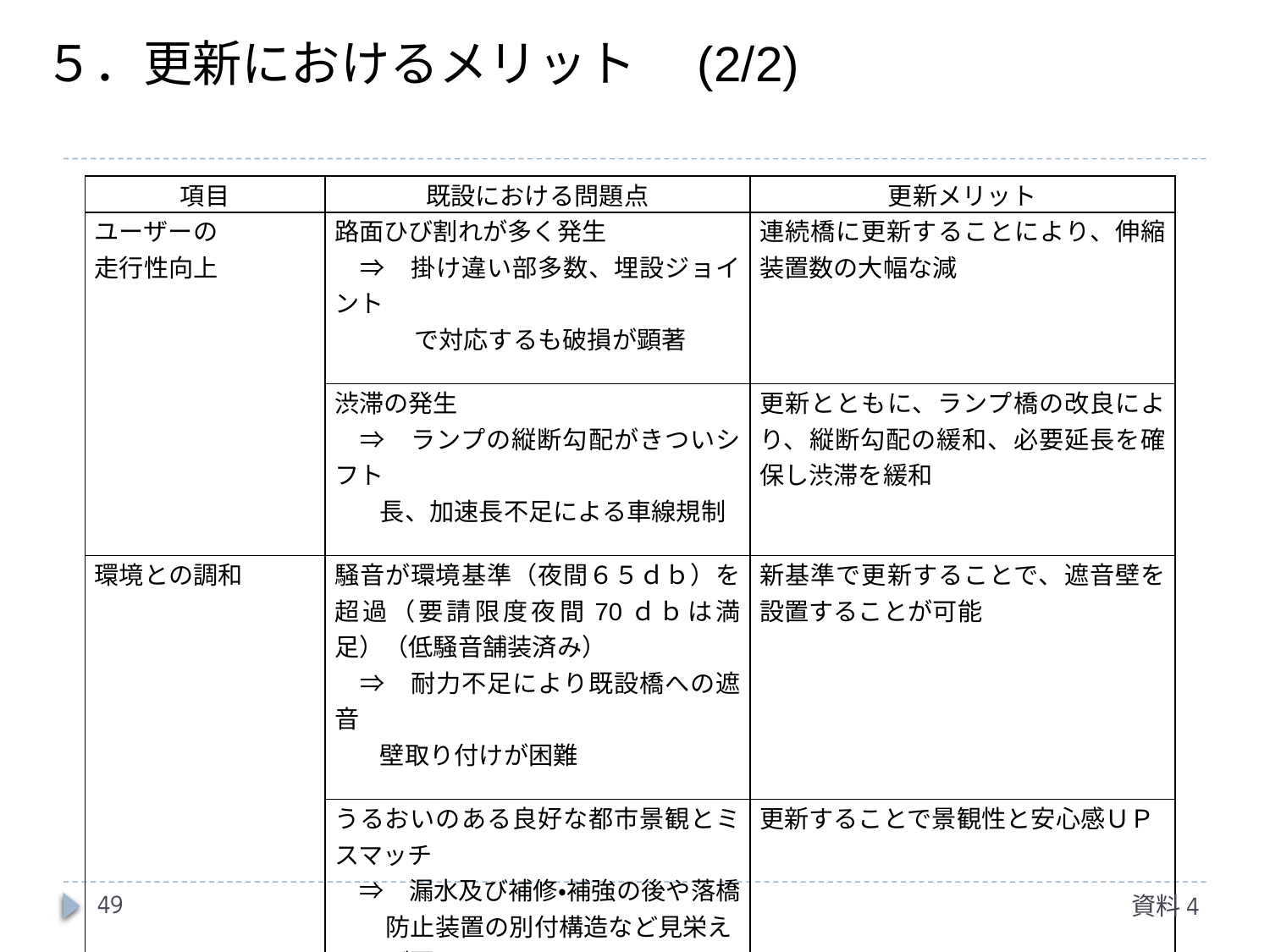

# ５．更新におけるメリット　(2/2)
| 項目 | 既設における問題点 | 更新メリット |
| --- | --- | --- |
| ユーザーの 走行性向上 | 路面ひび割れが多く発生 　⇒　掛け違い部多数、埋設ジョイント　 　　　 で対応するも破損が顕著 | 連続橋に更新することにより、伸縮装置数の大幅な減 |
|  | 渋滞の発生 　⇒　ランプの縦断勾配がきついシフト 長、加速長不足による車線規制 | 更新とともに、ランプ橋の改良により、縦断勾配の緩和、必要延長を確保し渋滞を緩和 |
| 環境との調和 | 騒音が環境基準（夜間６５ｄｂ）を超過（要請限度夜間70ｄｂは満足）（低騒音舗装済み） 　⇒　耐力不足により既設橋への遮音 壁取り付けが困難 | 新基準で更新することで、遮音壁を設置することが可能 |
|  | うるおいのある良好な都市景観とミスマッチ 　⇒　漏水及び補修・補強の後や落橋 防止装置の別付構造など見栄え が悪い。 | 更新することで景観性と安心感ＵＰ |
| 予算計画 | 更新には多額の予算が必要 　⇒　大幹線道路の高架延長が長く、　 　　　　同時更新は予算制約上困難 | 更新を計画的スタートさせることで、予算の平準化を図る |
49
資料4